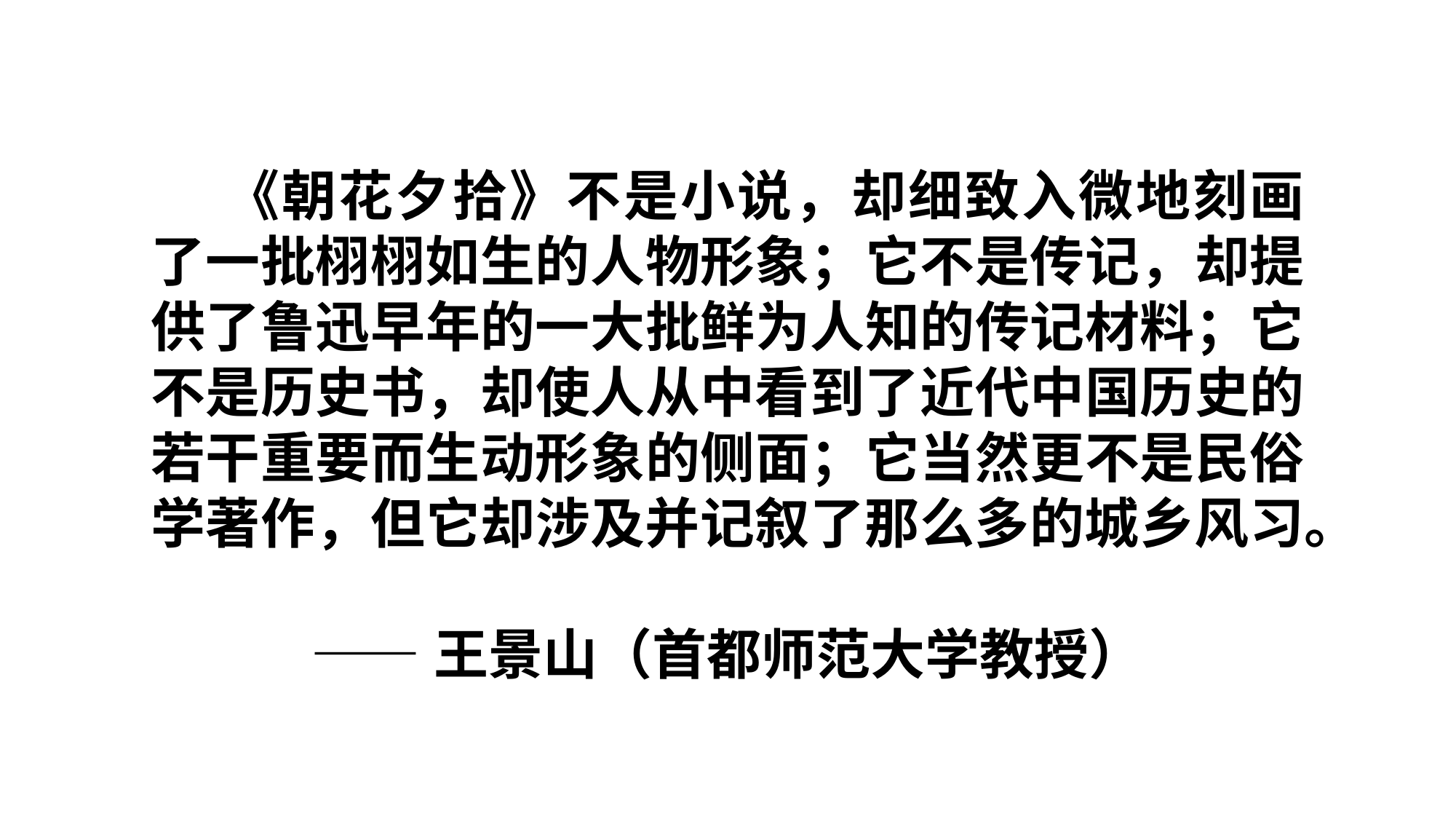

《朝花夕拾》不是小说，却细致入微地刻画了一批栩栩如生的人物形象；它不是传记，却提供了鲁迅早年的一大批鲜为人知的传记材料；它不是历史书，却使人从中看到了近代中国历史的若干重要而生动形象的侧面；它当然更不是民俗学著作，但它却涉及并记叙了那么多的城乡风习。

             ——王景山（首都师范大学教授）